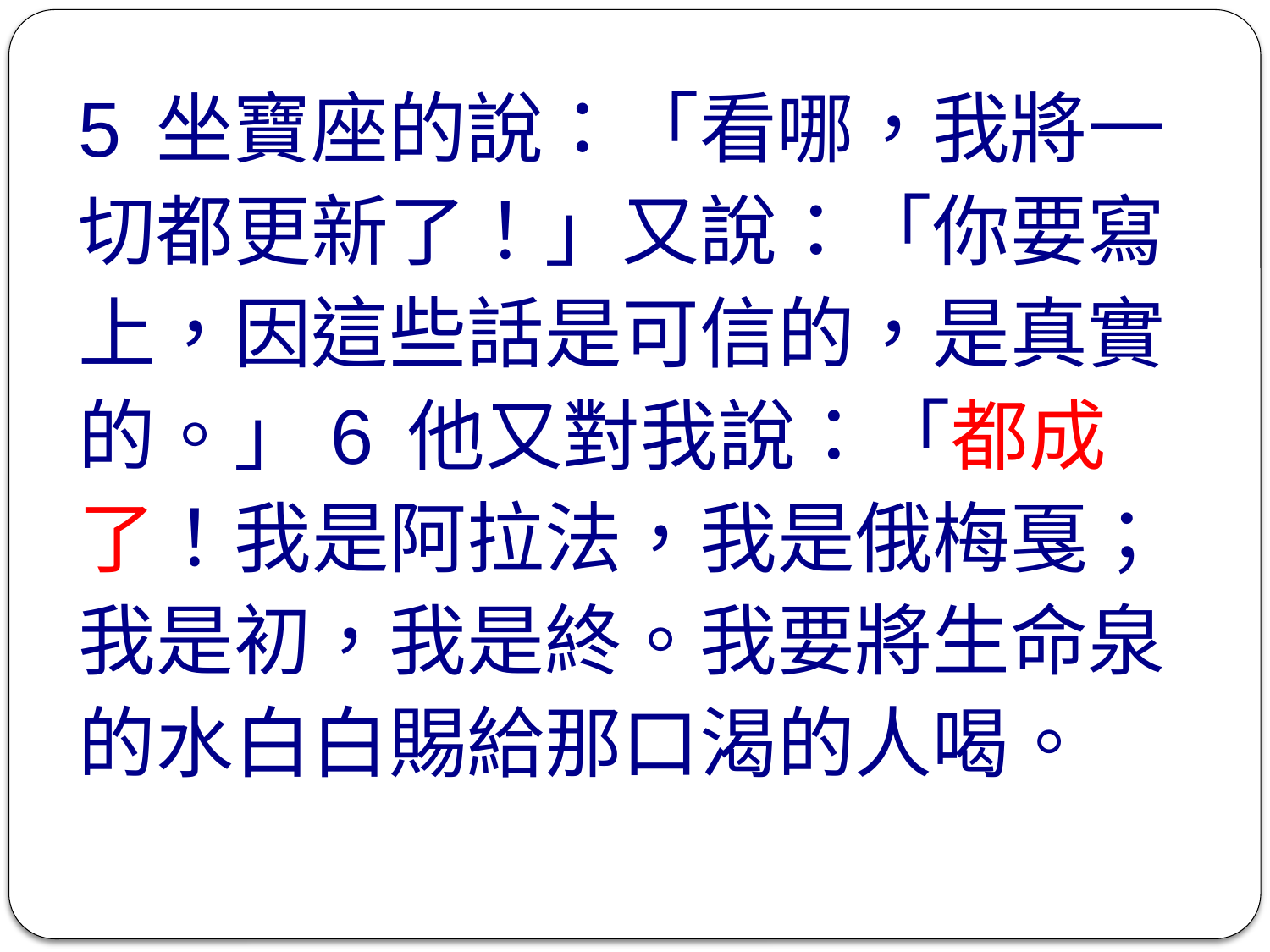

5 坐寶座的說：「看哪，我將一切都更新了！」又說：「你要寫上，因這些話是可信的，是真實的。」6 他又對我說：「都成了！我是阿拉法，我是俄梅戛；我是初，我是終。我要將生命泉的水白白賜給那口渴的人喝。